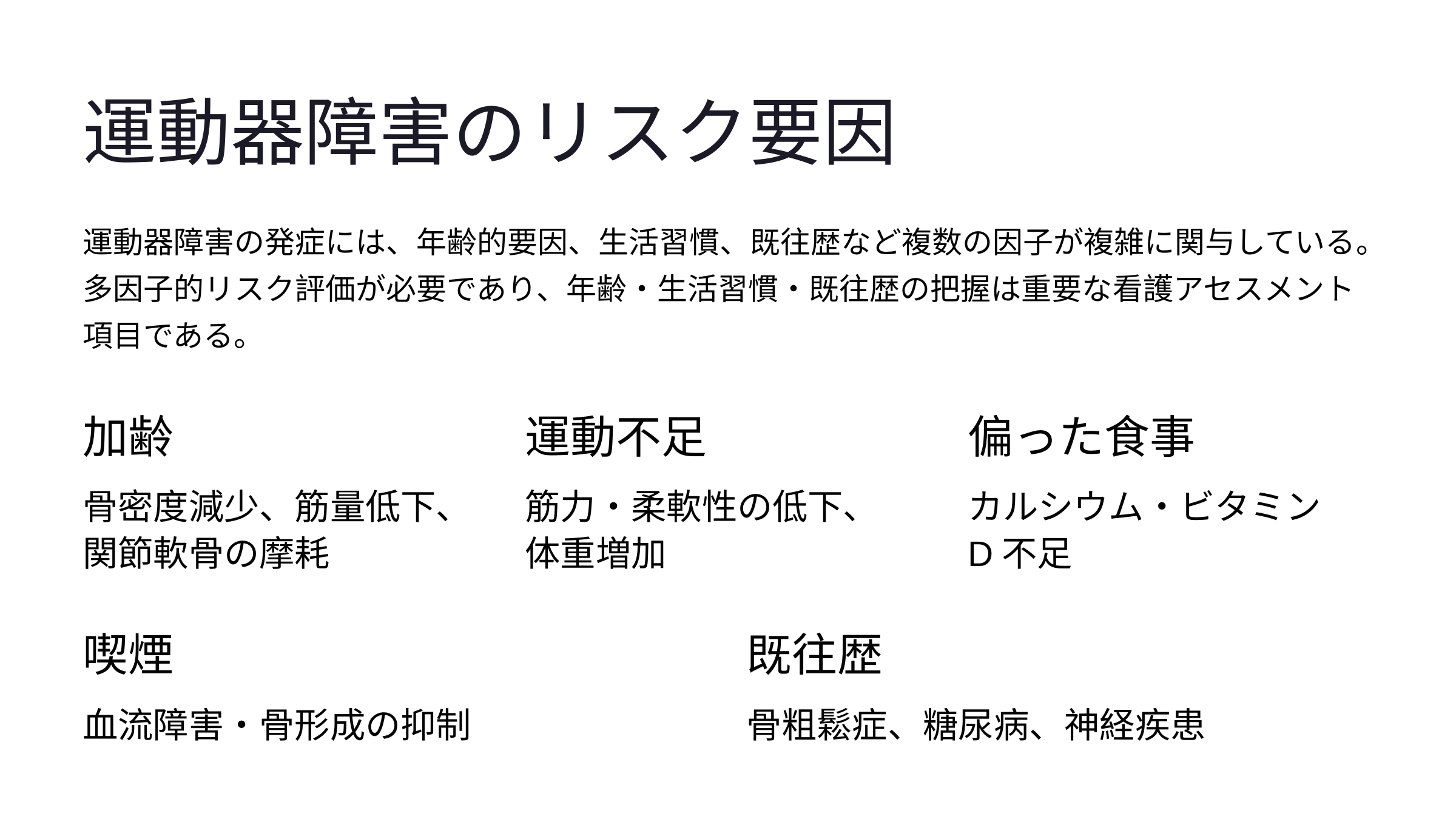

運動器障害のリスク要因
運動器障害の発症には、年齢的要因、生活習慣、既往歴など複数の因子が複雑に関与している。多因子的リスク評価が必要であり、年齢・生活習慣・既往歴の把握は重要な看護アセスメント項目である。
加齢
運動不足
偏った食事
骨密度減少、筋量低下、関節軟骨の摩耗
筋力・柔軟性の低下、体重増加
カルシウム・ビタミンD不足
喫煙
既往歴
血流障害・骨形成の抑制
骨粗鬆症、糖尿病、神経疾患